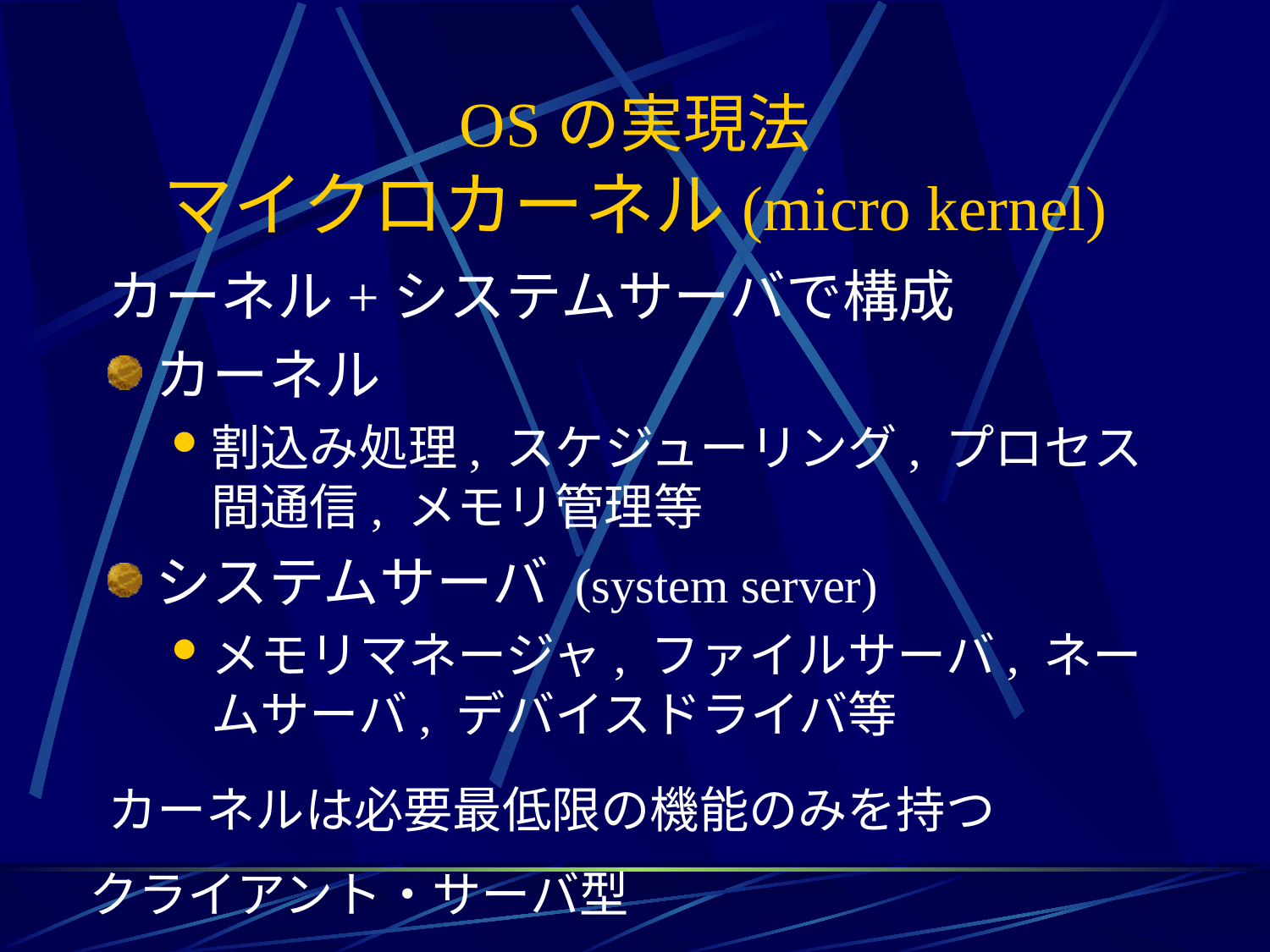

# OSの実現法 マイクロカーネル(micro kernel)
カーネル+システムサーバで構成
カーネル
割込み処理, スケジューリング, プロセス間通信, メモリ管理等
システムサーバ (system server)
メモリマネージャ, ファイルサーバ, ネームサーバ, デバイスドライバ等
カーネルは必要最低限の機能のみを持つ
クライアント・サーバ型